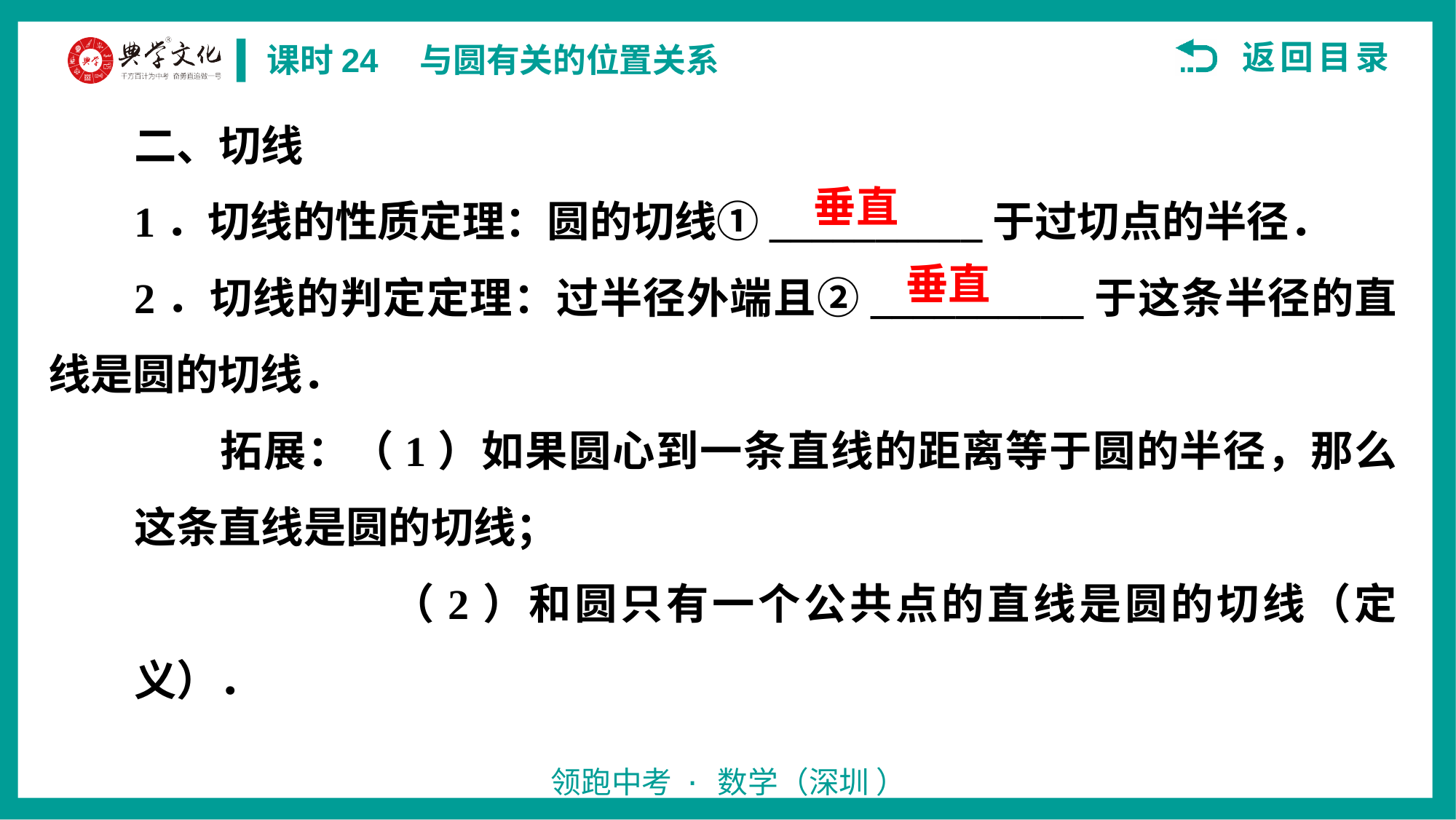

二、切线
1．切线的性质定理：圆的切线①__________于过切点的半径．
2．切线的判定定理：过半径外端且②__________于这条半径的直线是圆的切线．
拓展：（1）如果圆心到一条直线的距离等于圆的半径，那么这条直线是圆的切线；
            （2）和圆只有一个公共点的直线是圆的切线（定义）．
垂直
垂直